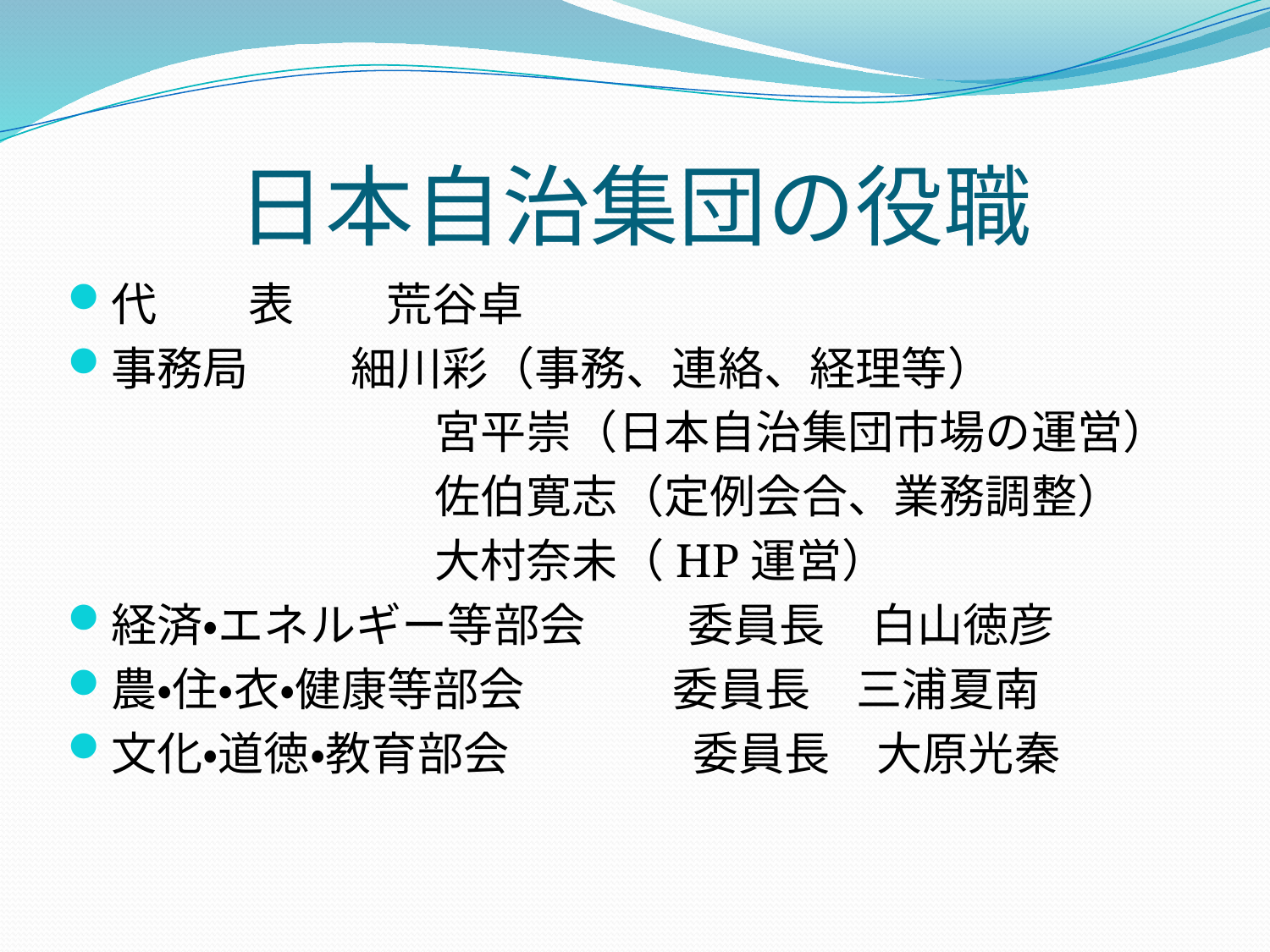

# 日本自治集団の役職
代　　表　　荒谷卓
事務局　　 細川彩（事務、連絡、経理等）
　　　　　　　　宮平崇（日本自治集団市場の運営）
　　　　　　　　佐伯寛志（定例会合、業務調整）
　　　　　　　　大村奈未（HP運営）
経済・エネルギー等部会　　 委員長　白山徳彦
農・住・衣・健康等部会　　　 委員長　三浦夏南
文化・道徳・教育部会　　　　委員長　大原光秦